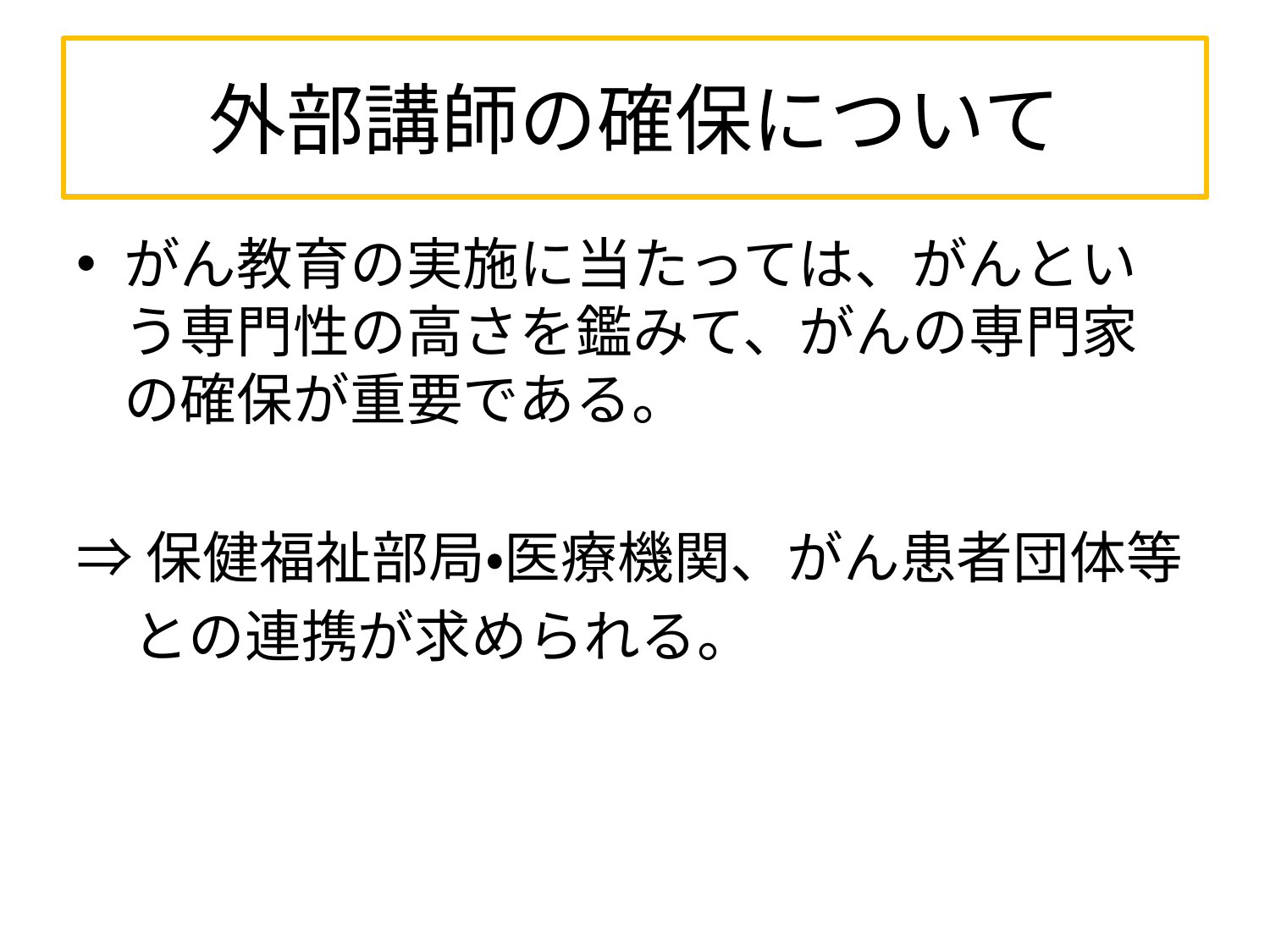

# 外部講師の確保について
がん教育の実施に当たっては、がんという専門性の高さを鑑みて、がんの専門家の確保が重要である。

⇒保健福祉部局・医療機関、がん患者団体等
　との連携が求められる。